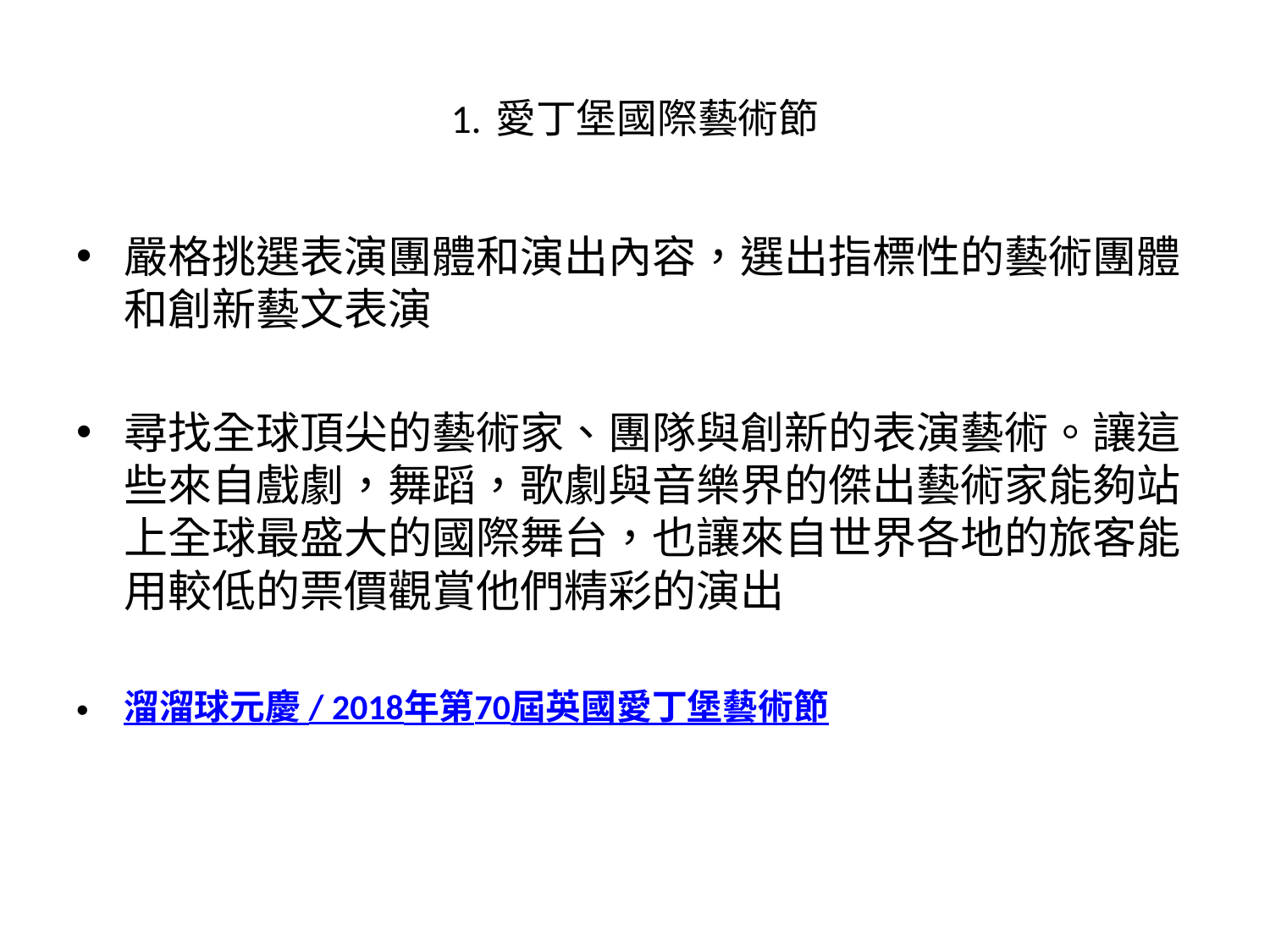

# 1. 愛丁堡國際藝術節
嚴格挑選表演團體和演出內容，選出指標性的藝術團體和創新藝文表演

尋找全球頂尖的藝術家、團隊與創新的表演藝術。讓這些來自戲劇，舞蹈，歌劇與音樂界的傑出藝術家能夠站上全球最盛大的國際舞台，也讓來自世界各地的旅客能用較低的票價觀賞他們精彩的演出

溜溜球元慶 / 2018年第70屆英國愛丁堡藝術節